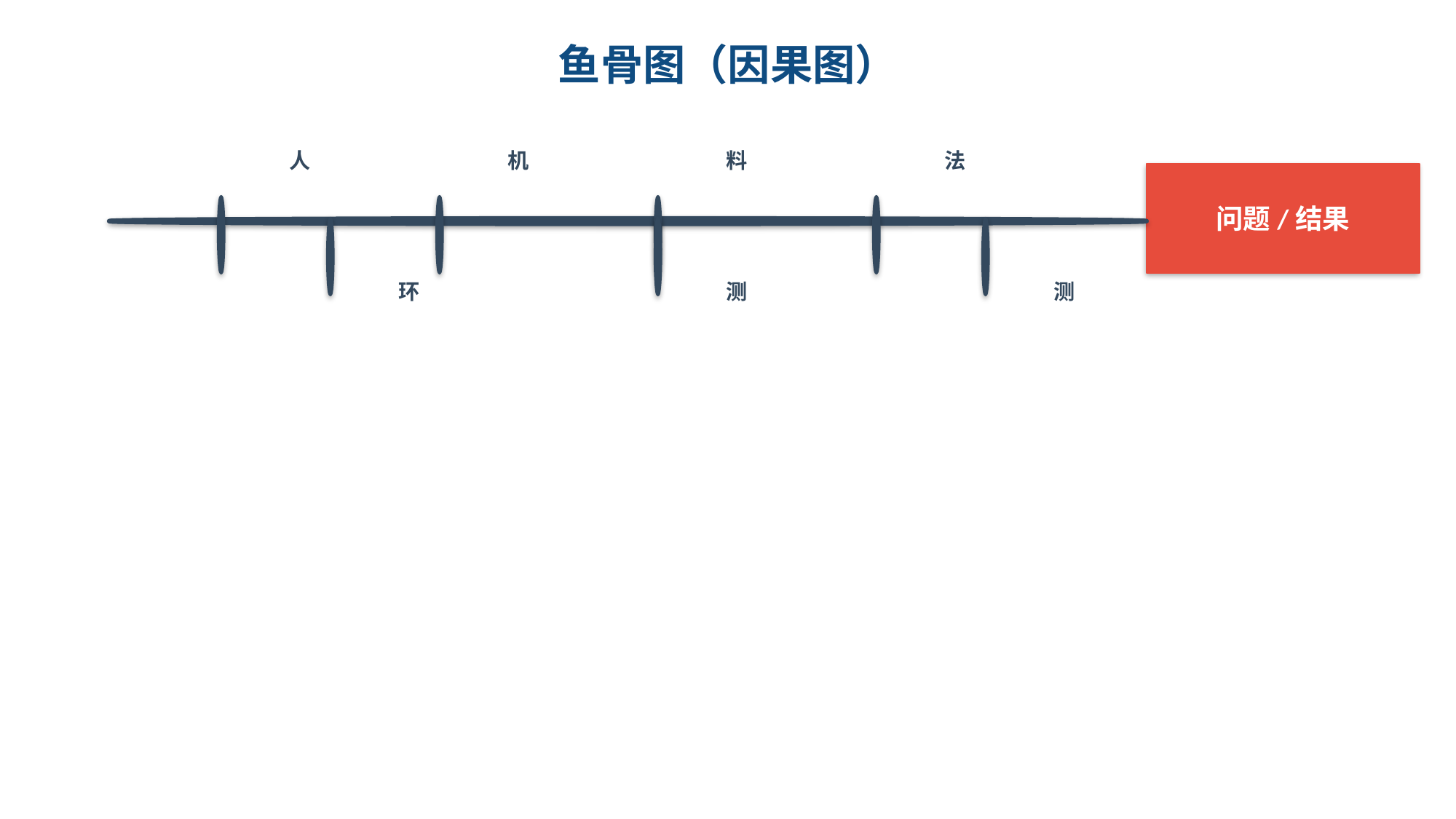

鱼骨图（因果图）
人
机
料
法
问题/结果

环
测
测